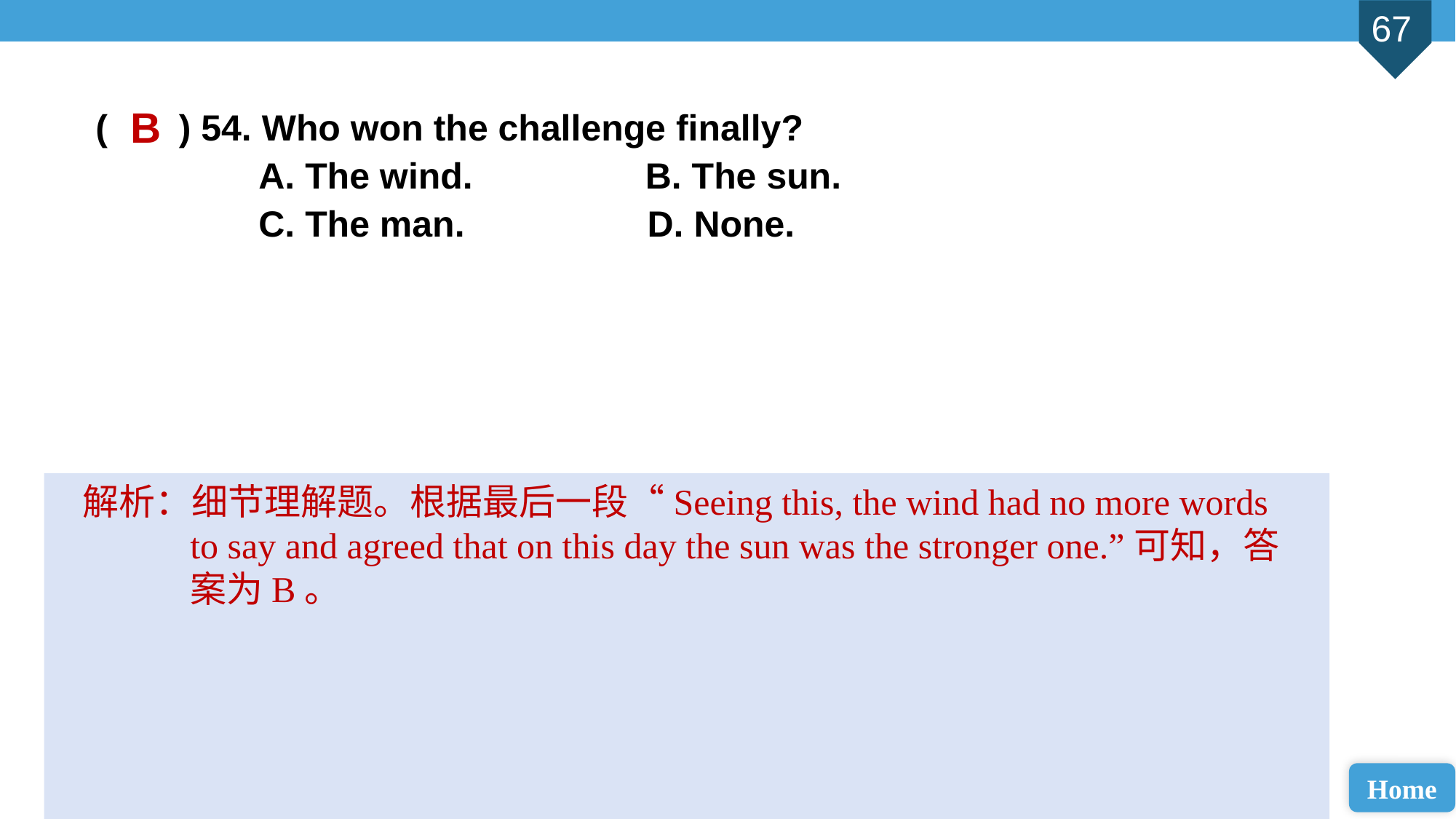

B
(       ) 54. Who won the challenge finally?
                A. The wind.                 B. The sun.
                C. The man.                  D. None.

解析：细节理解题。根据最后一段“Seeing this, the wind had no more words to say and agreed that on this day the sun was the stronger one.”可知，答案为B。